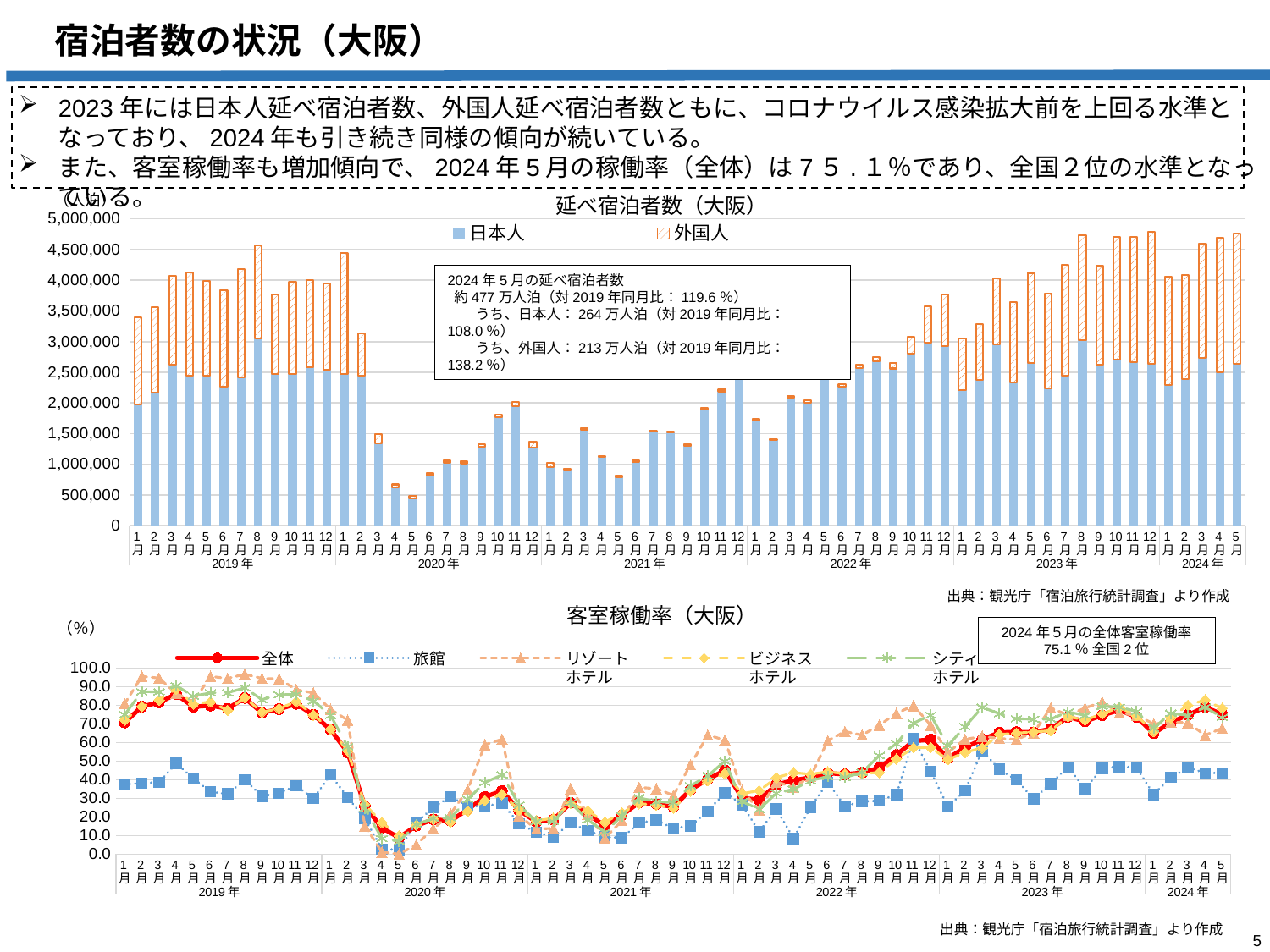

宿泊者数の状況（大阪）
2023年には日本人延べ宿泊者数、外国人延べ宿泊者数ともに、コロナウイルス感染拡大前を上回る水準となっており、2024年も引き続き同様の傾向が続いている。
また、客室稼働率も増加傾向で、2024年5月の稼働率（全体）は7５.１％であり、全国２位の水準となっている。

（人泊）
延べ宿泊者数（大阪）

### Chart

| Category | 日本人 | 外国人 |
|---|---|---|
| 1月 | 1979290.0 | 1411170.0 |
| 2月 | 2173350.0 | 1387100.0 |
| 3月 | 2627710.0 | 1449930.0 |
| 4月 | 2448460.0 | 1681340.0 |
| 5月 | 2446640.0 | 1538420.0 |
| 6月 | 2269140.0 | 1572720.0 |
| 7月 | 2422140.0 | 1759470.0 |
| 8月 | 3048850.0 | 1521170.0 |
| 9月 | 2476880.0 | 1291960.0 |
| 10月 | 2478760.0 | 1496590.0 |
| 11月 | 2585970.0 | 1411200.0 |
| 12月 | 2544150.0 | 1405110.0 |
| 1月 | 2476650.0 | 1966700.0 |
| 2月 | 2445750.0 | 685300.0 |
| 3月 | 1334720.0 | 159200.0 |
| 4月 | 629950.0 | 42200.0 |
| 5月 | 451130.0 | 33160.0 |
| 6月 | 823900.0 | 30950.0 |
| 7月 | 1030290.0 | 29190.0 |
| 8月 | 1017100.0 | 30940.0 |
| 9月 | 1291610.0 | 33070.0 |
| 10月 | 1767950.0 | 41510.0 |
| 11月 | 1953460.0 | 69120.0 |
| 12月 | 1269750.0 | 103410.0 |
| 1月 | 949350.0 | 69730.0 |
| 2月 | 903560.0 | 18250.0 |
| 3月 | 1566720.0 | 20150.0 |
| 4月 | 1117010.0 | 18260.0 |
| 5月 | 795580.0 | 21270.0 |
| 6月 | 1044640.0 | 17910.0 |
| 7月 | 1533900.0 | 19760.0 |
| 8月 | 1514110.0 | 20450.0 |
| 9月 | 1303250.0 | 25010.0 |
| 10月 | 1890520.0 | 25040.0 |
| 11月 | 2189340.0 | 32400.0 |
| 12月 | 2731370.0 | 31160.0 |
| 1月 | 1712170.0 | 24610.0 |
| 2月 | 1391590.0 | 23140.0 |
| 3月 | 2085400.0 | 32770.0 |
| 4月 | 2005600.0 | 41310.0 |
| 5月 | 2401280.0 | 56770.0 |
| 6月 | 2264810.0 | 42090.0 |
| 7月 | 2569540.0 | 55550.0 |
| 8月 | 2682020.0 | 60970.0 |
| 9月 | 2562350.0 | 86590.0 |
| 10月 | 2808620.0 | 273090.0 |
| 11月 | 2979480.0 | 599400.0 |
| 12月 | 2929930.0 | 833410.0 |
| 1月 | 2210520.0 | 846840.0 |
| 2月 | 2374960.0 | 911430.0 |
| 3月 | 2960440.0 | 1074960.0 |
| 4月 | 2340470.0 | 1305630.0 |
| 5月 | 2649730.0 | 1470150.0 |
| 6月 | 2235950.0 | 1542410.0 |
| 7月 | 2443480.0 | 1812690.0 |
| 8月 | 3023730.0 | 1704020.0 |
| 9月 | 2620050.0 | 1615710.0 |
| 10月 | 2706930.0 | 2001520.0 |
| 11月 | 2665730.0 | 2040800.0 |
| 12月 | 2637720.0 | 2154690.0 |
| 1月 | 2299110.0 | 1755320.0 |
| 2月 | 2384120.0 | 1698590.0 |
| 3月 | 2735290.0 | 1857890.0 |
| 4月 | 2504320.0 | 2187830.0 |
| 5月 | 2641480.0 | 2125570.0 |
2024年5月の延べ宿泊者数
 約477万人泊（対2019年同月比：119.6％）
　　うち、日本人：264万人泊（対2019年同月比：108.0％）
　　うち、外国人：213万人泊（対2019年同月比：138.2％）
出典：観光庁「宿泊旅行統計調査」より作成
客室稼働率（大阪）
（％）
2024年５月の全体客室稼働率
75.1％ 全国2位

### Chart

| Category | 全体 | 旅館 | リゾート
ホテル | ビジネス
ホテル | シティ
ホテル |
|---|---|---|---|---|---|
| 1月 | 70.7 | 37.4 | 80.9 | 72.1 | 75.0 |
| 2月 | 79.3 | 38.2 | 95.5 | 79.3 | 87.3 |
| 3月 | 81.5 | 38.5 | 94.6 | 82.8 | 87.2 |
| 4月 | 85.9 | 48.9 | 86.4 | 88.7 | 90.5 |
| 5月 | 79.2 | 40.7 | 81.9 | 80.7 | 85.0 |
| 6月 | 79.8 | 33.5 | 95.5 | 81.8 | 86.6 |
| 7月 | 78.2 | 32.4 | 94.4 | 77.3 | 86.7 |
| 8月 | 83.9 | 40.0 | 96.7 | 84.2 | 89.4 |
| 9月 | 76.0 | 31.2 | 94.4 | 76.3 | 83.0 |
| 10月 | 77.9 | 32.7 | 94.2 | 78.2 | 85.6 |
| 11月 | 80.7 | 36.8 | 88.4 | 82.0 | 85.9 |
| 12月 | 74.9 | 29.9 | 86.6 | 74.8 | 82.4 |
| 1月 | 66.9 | 42.6 | 77.8 | 67.2 | 74.6 |
| 2月 | 54.7 | 30.5 | 72.0 | 55.5 | 57.8 |
| 3月 | 25.8 | 19.2 | 15.3 | 26.8 | 24.7 |
| 4月 | 14.1 | 2.8 | 1.1 | 17.0 | 8.4 |
| 5月 | 8.9 | 2.4 | 0.1 | 9.8 | 7.0 |
| 6月 | 15.3 | 16.9 | 5.1 | 15.7 | 15.9 |
| 7月 | 18.7 | 25.1 | 13.7 | 18.9 | 19.3 |
| 8月 | 17.9 | 30.9 | 21.7 | 17.4 | 19.5 |
| 9月 | 24.0 | 25.8 | 34.6 | 23.1 | 29.5 |
| 10月 | 30.8 | 25.8 | 58.8 | 28.8 | 38.5 |
| 11月 | 34.0 | 27.4 | 61.8 | 32.1 | 42.6 |
| 12月 | 23.6 | 16.4 | 20.7 | 23.7 | 26.5 |
| 1月 | 17.4 | 11.9 | 13.5 | 18.0 | 17.5 |
| 2月 | 18.5 | 9.1 | 13.9 | 19.3 | 17.6 |
| 3月 | 27.6 | 16.8 | 35.3 | 27.3 | 27.7 |
| 4月 | 21.5 | 12.6 | 21.6 | 23.3 | 18.5 |
| 5月 | 15.2 | 9.2 | 8.6 | 17.2 | 11.9 |
| 6月 | 21.0 | 8.9 | 18.1 | 22.2 | 20.7 |
| 7月 | 27.8 | 16.8 | 35.9 | 27.1 | 30.3 |
| 8月 | 26.9 | 18.3 | 35.2 | 26.6 | 28.2 |
| 9月 | 25.4 | 13.9 | 31.6 | 24.7 | 27.8 |
| 10月 | 34.7 | 15.3 | 48.1 | 33.9 | 36.8 |
| 11月 | 40.2 | 23.1 | 64.0 | 39.4 | 42.1 |
| 12月 | 45.1 | 33.0 | 61.3 | 43.4 | 50.0 |
| 1月 | 30.2 | 26.6 | 34.2 | 32.6 | 28.3 |
| 2月 | 29.2 | 12.1 | 23.6 | 34.1 | 24.1 |
| 3月 | 37.3 | 24.4 | 38.9 | 41.1 | 32.8 |
| 4月 | 39.7 | 8.5 | 35.9 | 43.8 | 34.9 |
| 5月 | 41.2 | 25.3 | 41.7 | 43.0 | 39.5 |
| 6月 | 43.6 | 38.6 | 61.0 | 44.3 | 41.8 |
| 7月 | 42.9 | 25.8 | 65.9 | 43.2 | 41.3 |
| 8月 | 43.8 | 28.3 | 64.0 | 43.3 | 43.9 |
| 9月 | 46.4 | 28.7 | 69.3 | 43.9 | 53.0 |
| 10月 | 53.4 | 32.1 | 75.7 | 51.2 | 59.4 |
| 11月 | 60.8 | 62.0 | 79.8 | 57.2 | 70.4 |
| 12月 | 61.6 | 44.5 | 69.3 | 57.3 | 74.7 |
| 1月 | 51.5 | 25.5 | 54.7 | 50.8 | 58.3 |
| 2月 | 57.3 | 34.1 | 61.7 | 54.7 | 68.5 |
| 3月 | 61.6 | 55.6 | 63.3 | 57.1 | 78.9 |
| 4月 | 65.4 | 45.6 | 62.2 | 64.3 | 75.5 |
| 5月 | 65.6 | 39.9 | 61.7 | 65.0 | 72.8 |
| 6月 | 65.5 | 29.8 | 65.2 | 65.7 | 72.5 |
| 7月 | 67.3 | 37.9 | 78.6 | 66.3 | 72.6 |
| 8月 | 73.7 | 46.9 | 74.7 | 73.9 | 76.4 |
| 9月 | 71.3 | 35.2 | 78.5 | 72.1 | 74.6 |
| 10月 | 74.6 | 46.1 | 81.8 | 75.4 | 79.4 |
| 11月 | 77.4 | 47.1 | 75.8 | 78.9 | 79.1 |
| 12月 | 73.7 | 46.6 | 74.6 | 74.4 | 76.6 |
| 1月 | 64.9 | 32.1 | 70.0 | 65.9 | 67.7 |
| 2月 | 70.8 | 41.3 | 70.9 | 73.4 | 75.7 |
| 3月 | 74.8 | 46.5 | 70.7 | 80.0 | 74.5 |
| 4月 | 79.0 | 43.7 | 63.9 | 82.8 | 78.9 |
| 5月 | 75.1 | 43.6 | 67.7 | 78.3 | 73.5 |
出典：観光庁「宿泊旅行統計調査」より作成
5